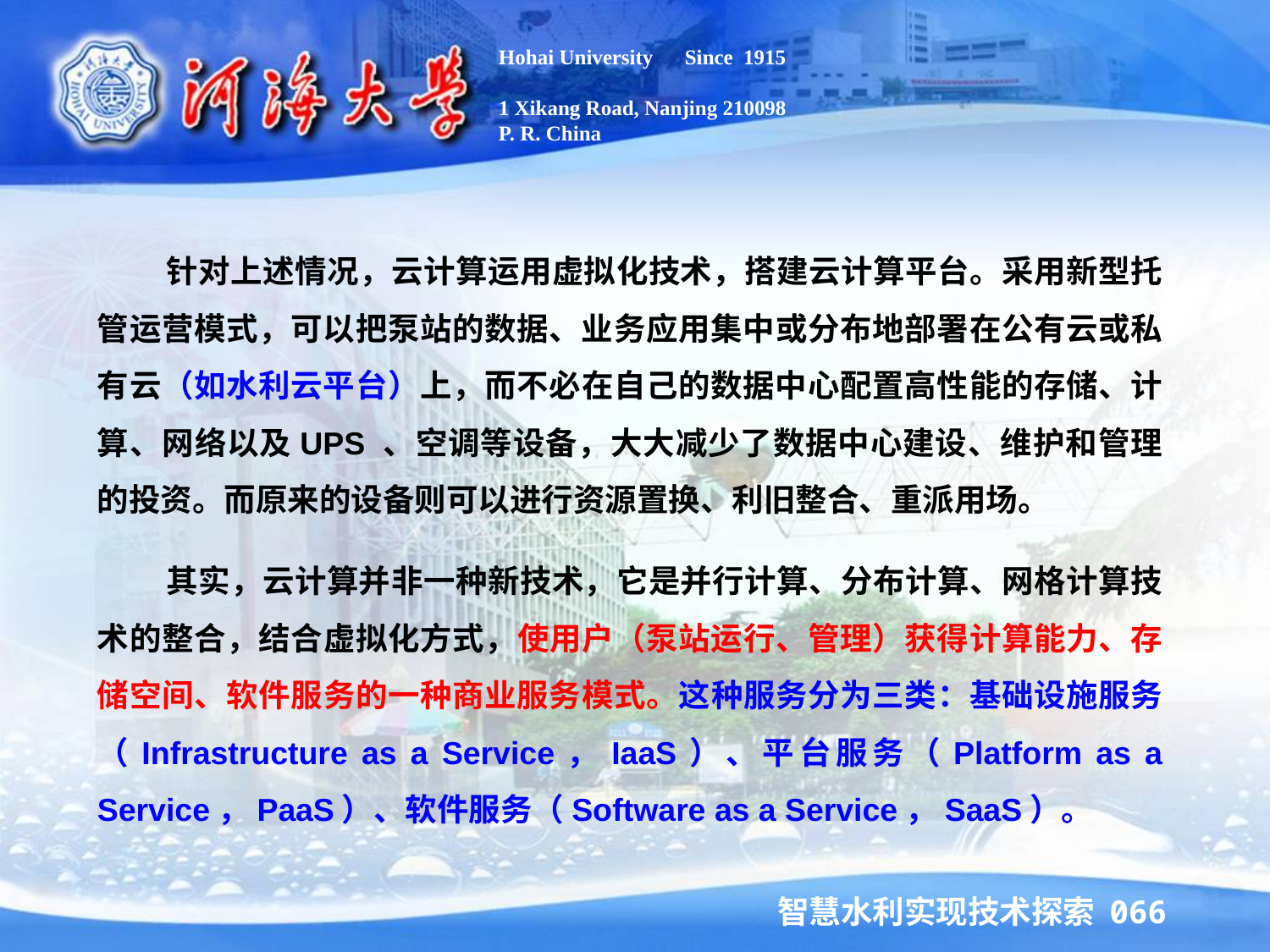

Hohai University      Since  1915
1 Xikang Road, Nanjing 210098
P. R. China
        针对上述情况，云计算运用虚拟化技术，搭建云计算平台。采用新型托管运营模式，可以把泵站的数据、业务应用集中或分布地部署在公有云或私有云（如水利云平台）上，而不必在自己的数据中心配置高性能的存储、计算、网络以及UPS 、空调等设备，大大减少了数据中心建设、维护和管理的投资。而原来的设备则可以进行资源置换、利旧整合、重派用场。
        其实，云计算并非一种新技术，它是并行计算、分布计算、网格计算技术的整合，结合虚拟化方式，使用户（泵站运行、管理）获得计算能力、存储空间、软件服务的一种商业服务模式。这种服务分为三类：基础设施服务（Infrastructure as a Service，IaaS）、平台服务（Platform as a Service，PaaS）、软件服务（Software as a Service，SaaS）。
智慧水利实现技术探索 066